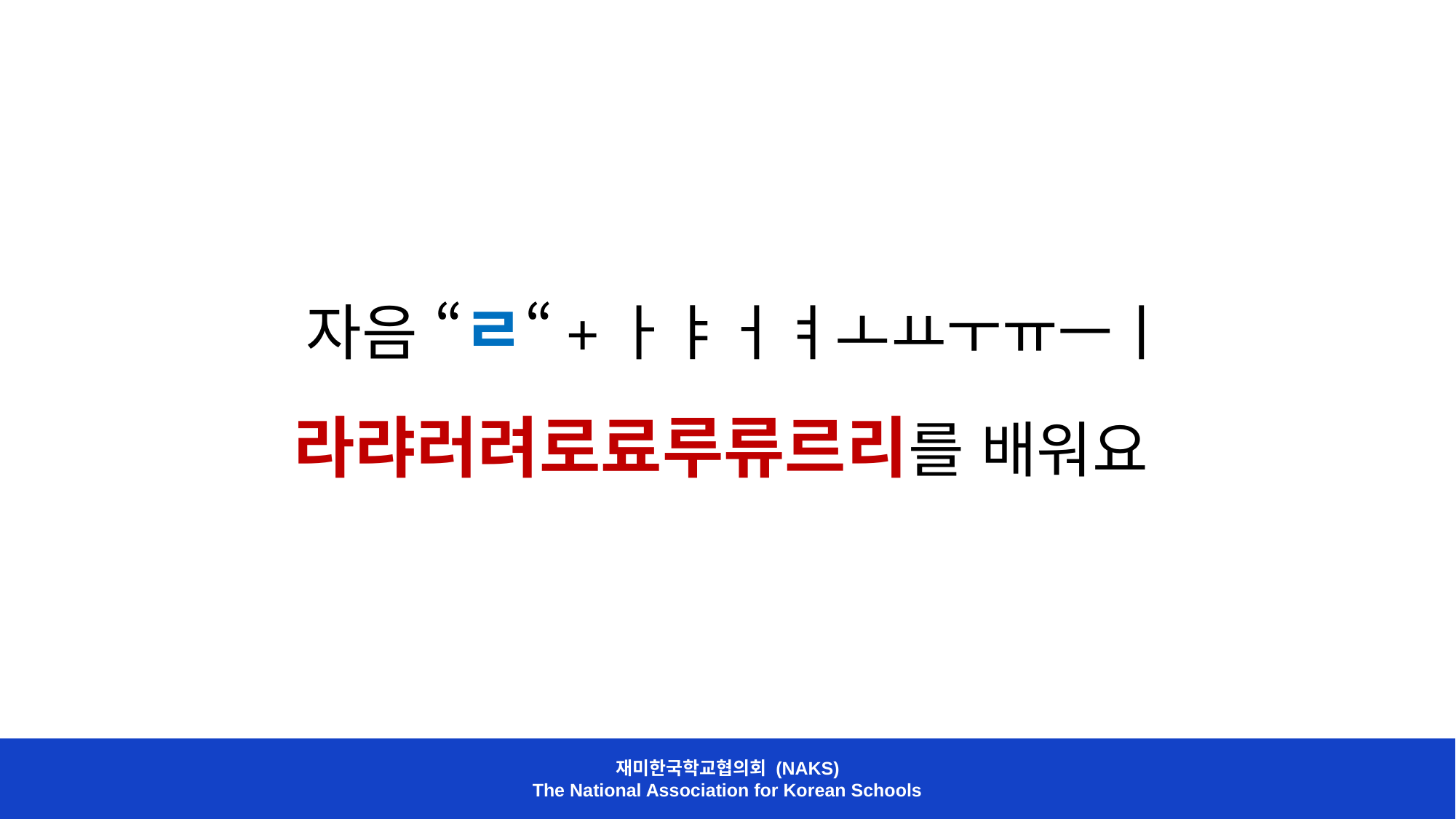

자음 “ㄹ“+ㅏㅑㅓㅕㅗㅛㅜㅠㅡㅣ
라랴러려로료루류르리를 배워요
재미한국학교협의회 (NAKS)
The National Association for Korean Schools